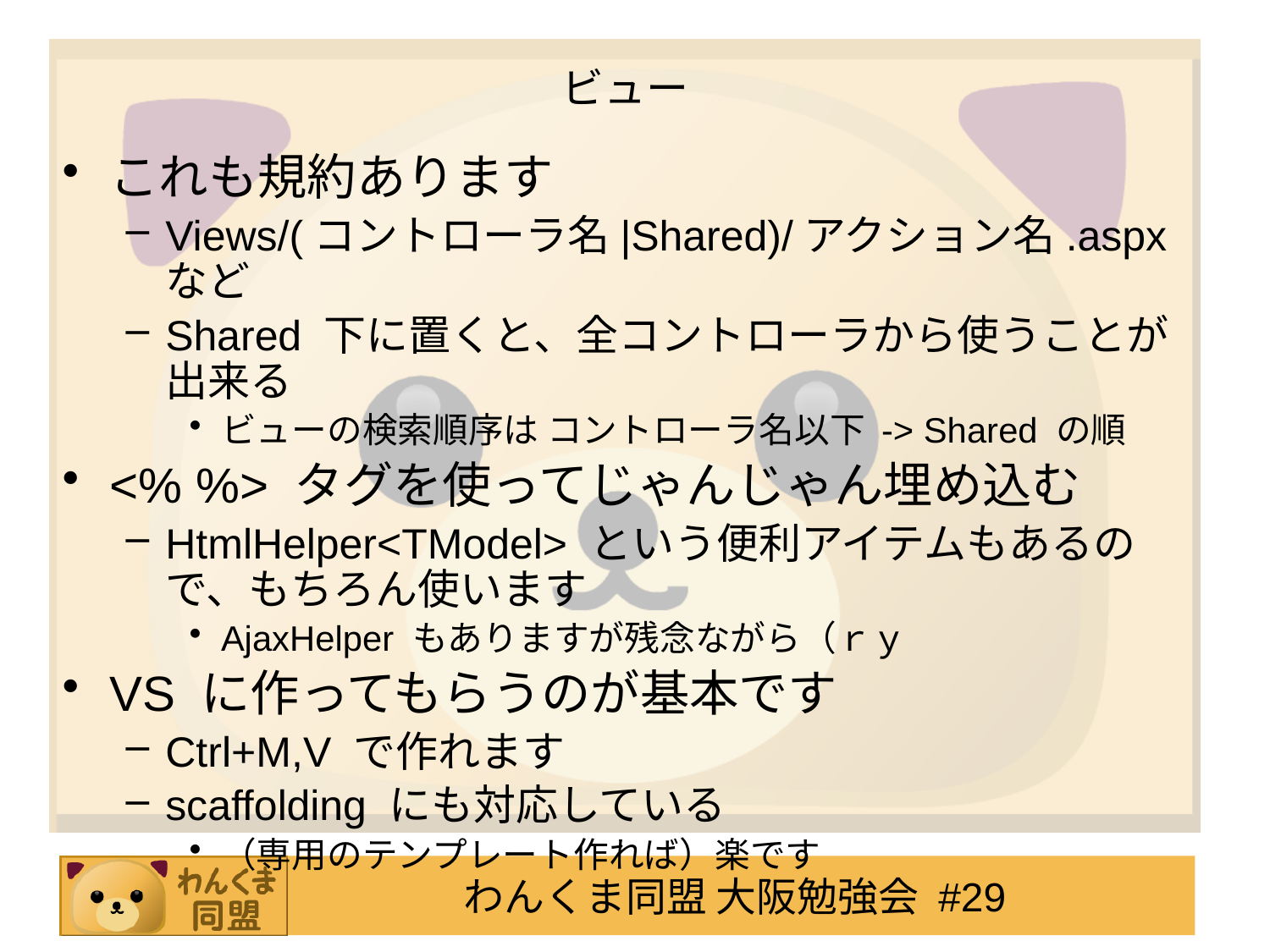

# ビュー
これも規約あります
Views/(コントローラ名|Shared)/アクション名.aspx など
Shared 下に置くと、全コントローラから使うことが出来る
ビューの検索順序は コントローラ名以下 -> Shared の順
<% %> タグを使ってじゃんじゃん埋め込む
HtmlHelper<TModel> という便利アイテムもあるので、もちろん使います
AjaxHelper もありますが残念ながら（ｒｙ
VS に作ってもらうのが基本です
Ctrl+M,V で作れます
scaffolding にも対応している
（専用のテンプレート作れば）楽です